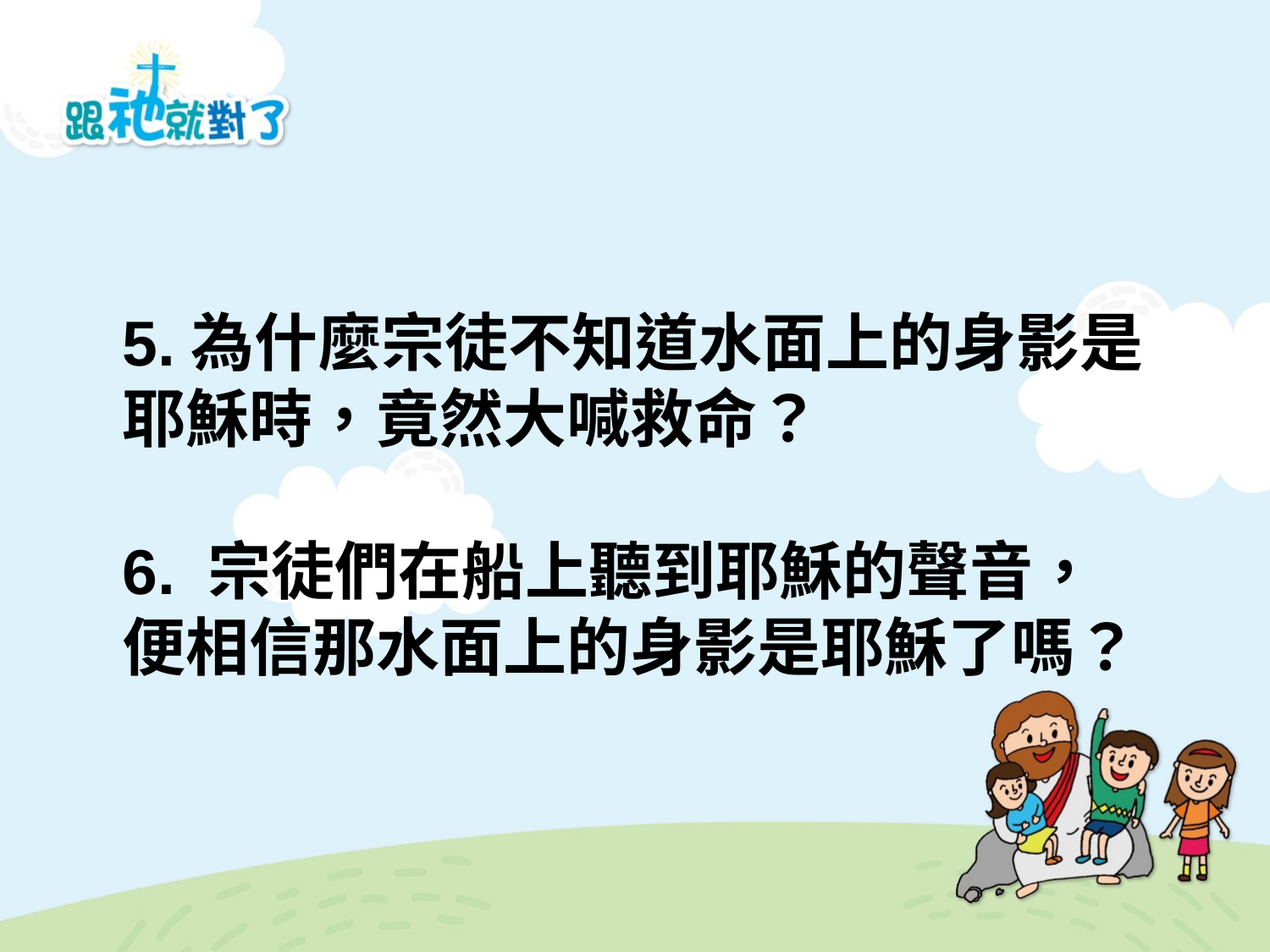

5.為什麼宗徒不知道水面上的身影是耶穌時，竟然大喊救命？

6. 宗徒們在船上聽到耶穌的聲音，便相信那水面上的身影是耶穌了嗎？